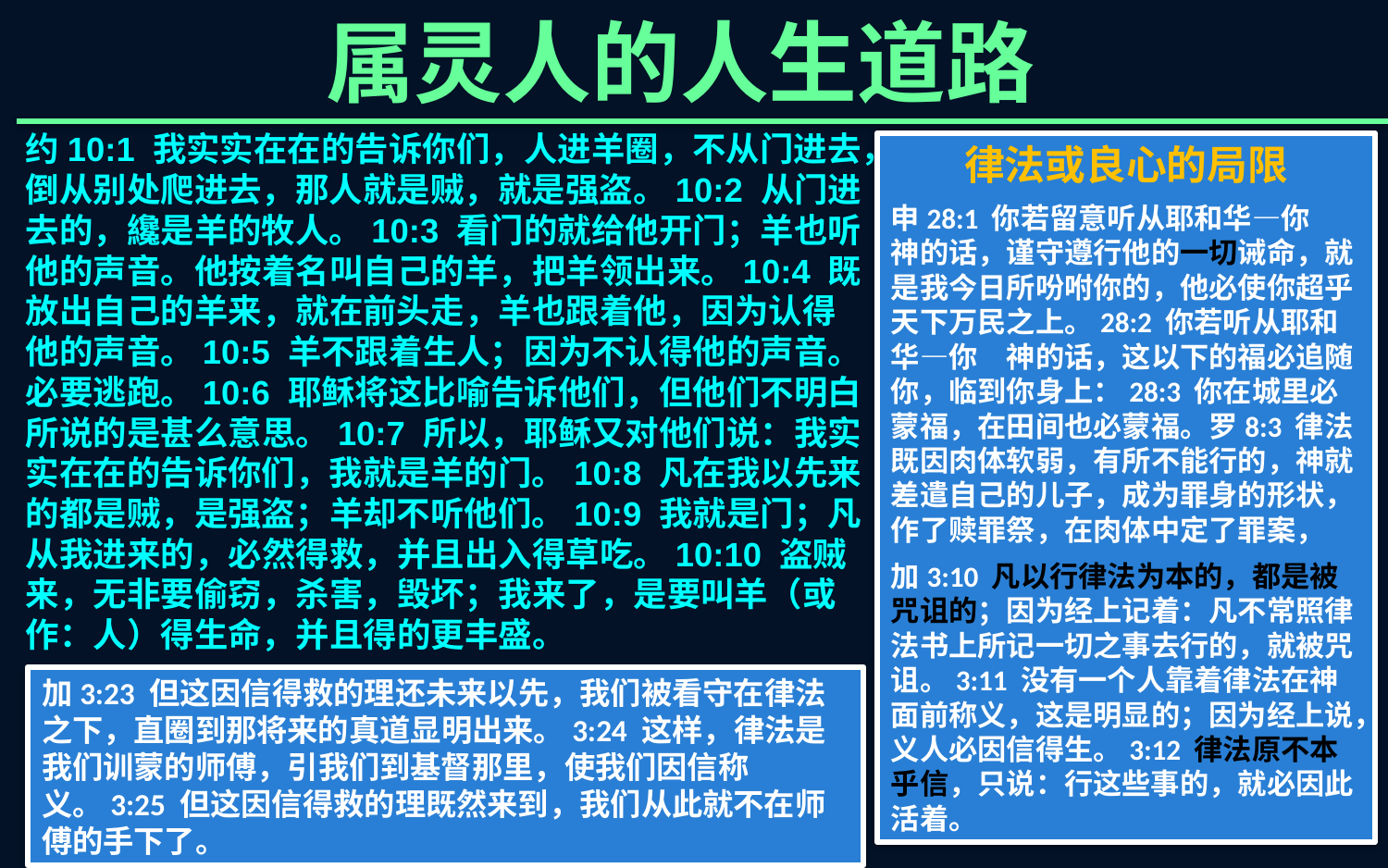

属灵人的人生道路
约10:1 我实实在在的告诉你们，人进羊圈，不从门进去，倒从别处爬进去，那人就是贼，就是强盗。10:2 从门进去的，纔是羊的牧人。10:3 看门的就给他开门；羊也听他的声音。他按着名叫自己的羊，把羊领出来。10:4 既放出自己的羊来，就在前头走，羊也跟着他，因为认得他的声音。10:5 羊不跟着生人；因为不认得他的声音。必要逃跑。10:6 耶稣将这比喻告诉他们，但他们不明白所说的是甚么意思。10:7 所以，耶稣又对他们说：我实实在在的告诉你们，我就是羊的门。10:8 凡在我以先来的都是贼，是强盗；羊却不听他们。10:9 我就是门；凡从我进来的，必然得救，并且出入得草吃。10:10 盗贼来，无非要偷窃，杀害，毁坏；我来了，是要叫羊（或作：人）得生命，并且得的更丰盛。
律法或良心的局限
申28:1 你若留意听从耶和华―你　神的话，谨守遵行他的一切诫命，就是我今日所吩咐你的，他必使你超乎天下万民之上。28:2 你若听从耶和华―你　神的话，这以下的福必追随你，临到你身上：28:3 你在城里必蒙福，在田间也必蒙福。罗8:3 律法既因肉体软弱，有所不能行的，神就差遣自己的儿子，成为罪身的形状，作了赎罪祭，在肉体中定了罪案，
加3:10 凡以行律法为本的，都是被咒诅的；因为经上记着：凡不常照律法书上所记一切之事去行的，就被咒诅。3:11 没有一个人靠着律法在神面前称义，这是明显的；因为经上说，义人必因信得生。3:12 律法原不本乎信，只说：行这些事的，就必因此活着。
加3:23 但这因信得救的理还未来以先，我们被看守在律法之下，直圈到那将来的真道显明出来。3:24 这样，律法是我们训蒙的师傅，引我们到基督那里，使我们因信称义。3:25 但这因信得救的理既然来到，我们从此就不在师傅的手下了。